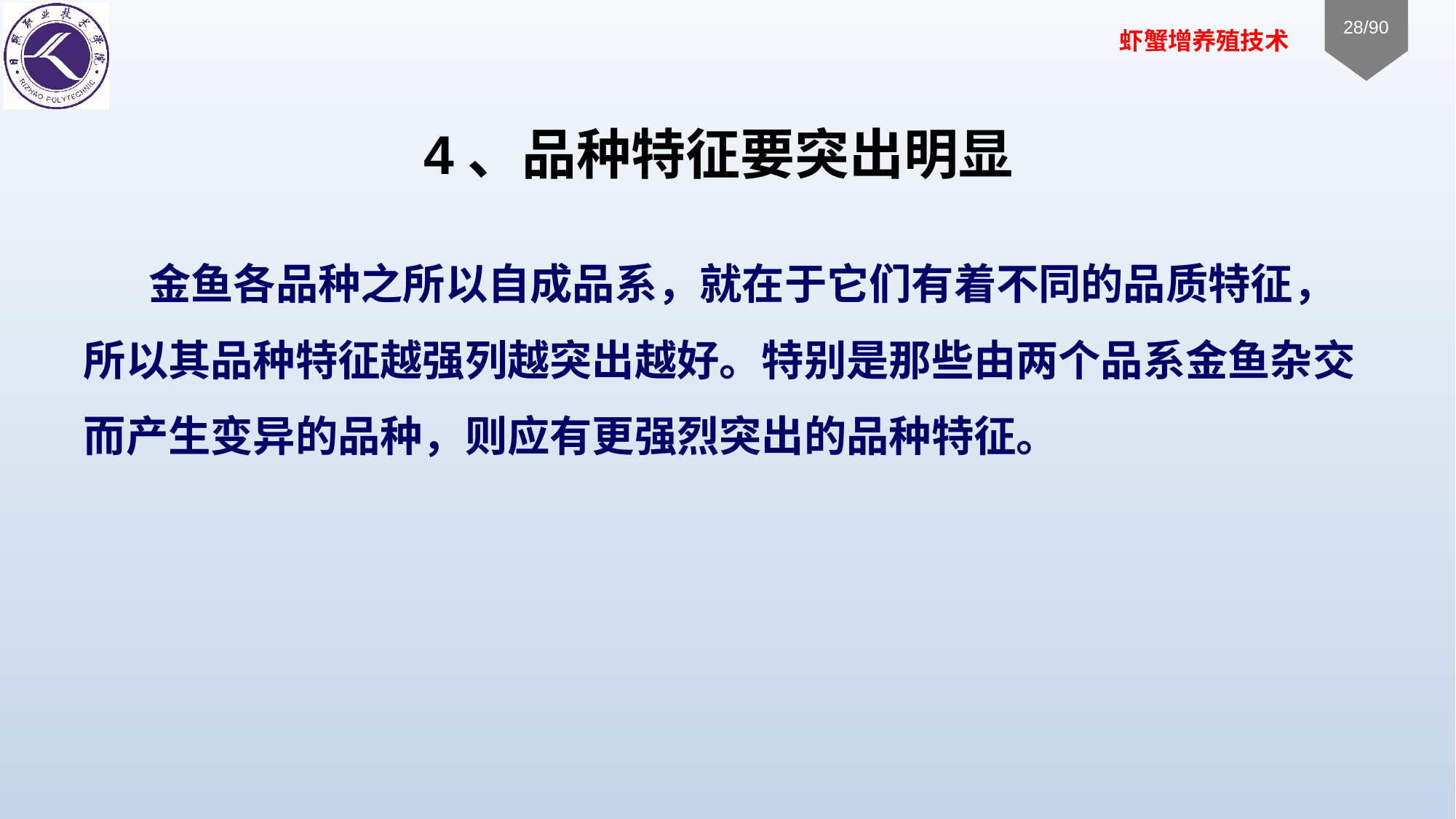

# 4、品种特征要突出明显
  金鱼各品种之所以自成品系，就在于它们有着不同的品质特征，所以其品种特征越强列越突出越好。特别是那些由两个品系金鱼杂交而产生变异的品种，则应有更强烈突出的品种特征。